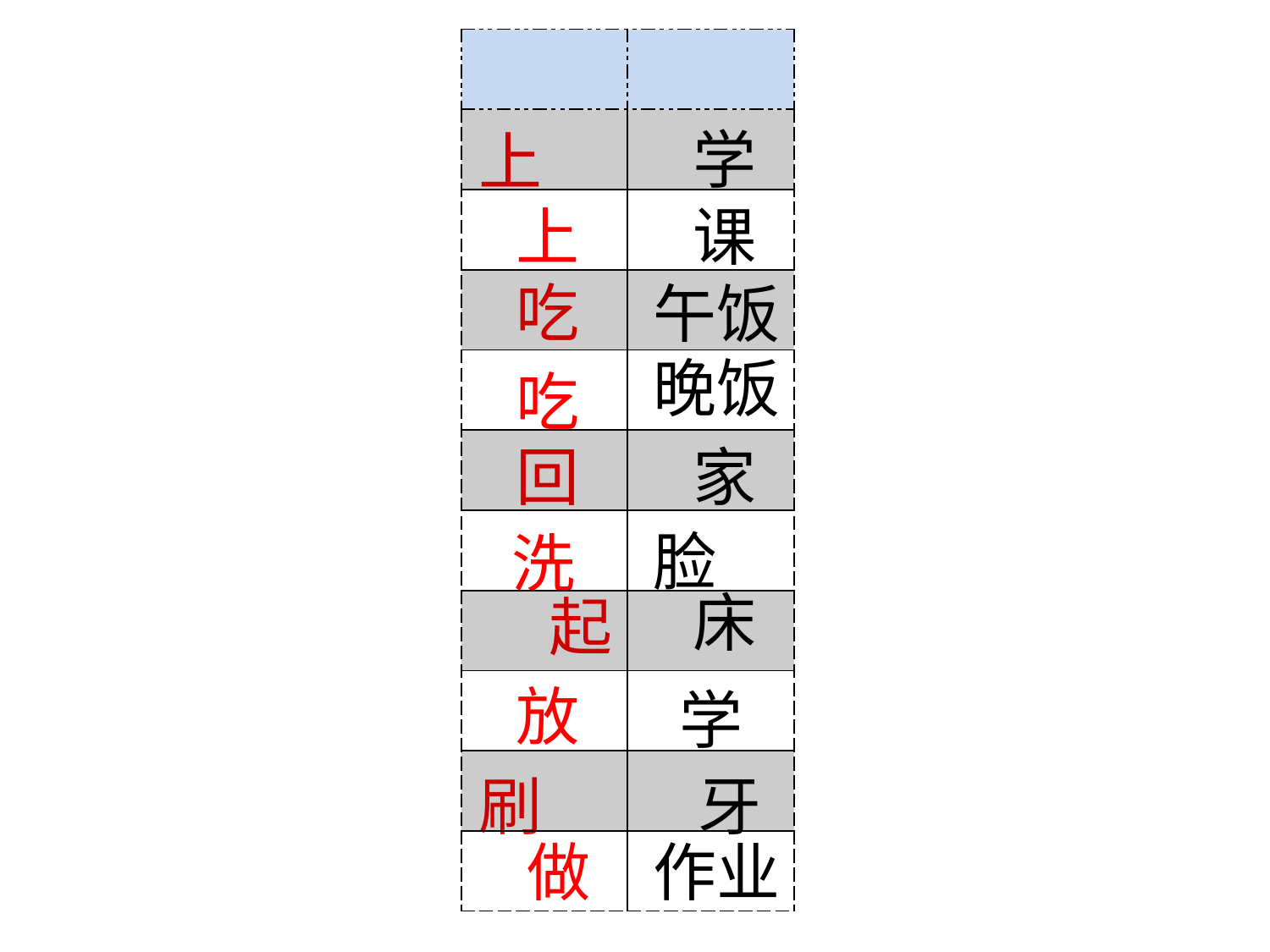

|  |  |
| --- | --- |
|  |  |
|  |  |
|  |  |
|  |  |
|  |  |
|  |  |
|  |  |
|  |  |
|  |  |
|  |  |
学
上
课
上
吃
午饭
晚饭
吃
回
家
脸
洗
床
起
放
学
刷
牙
做
作业